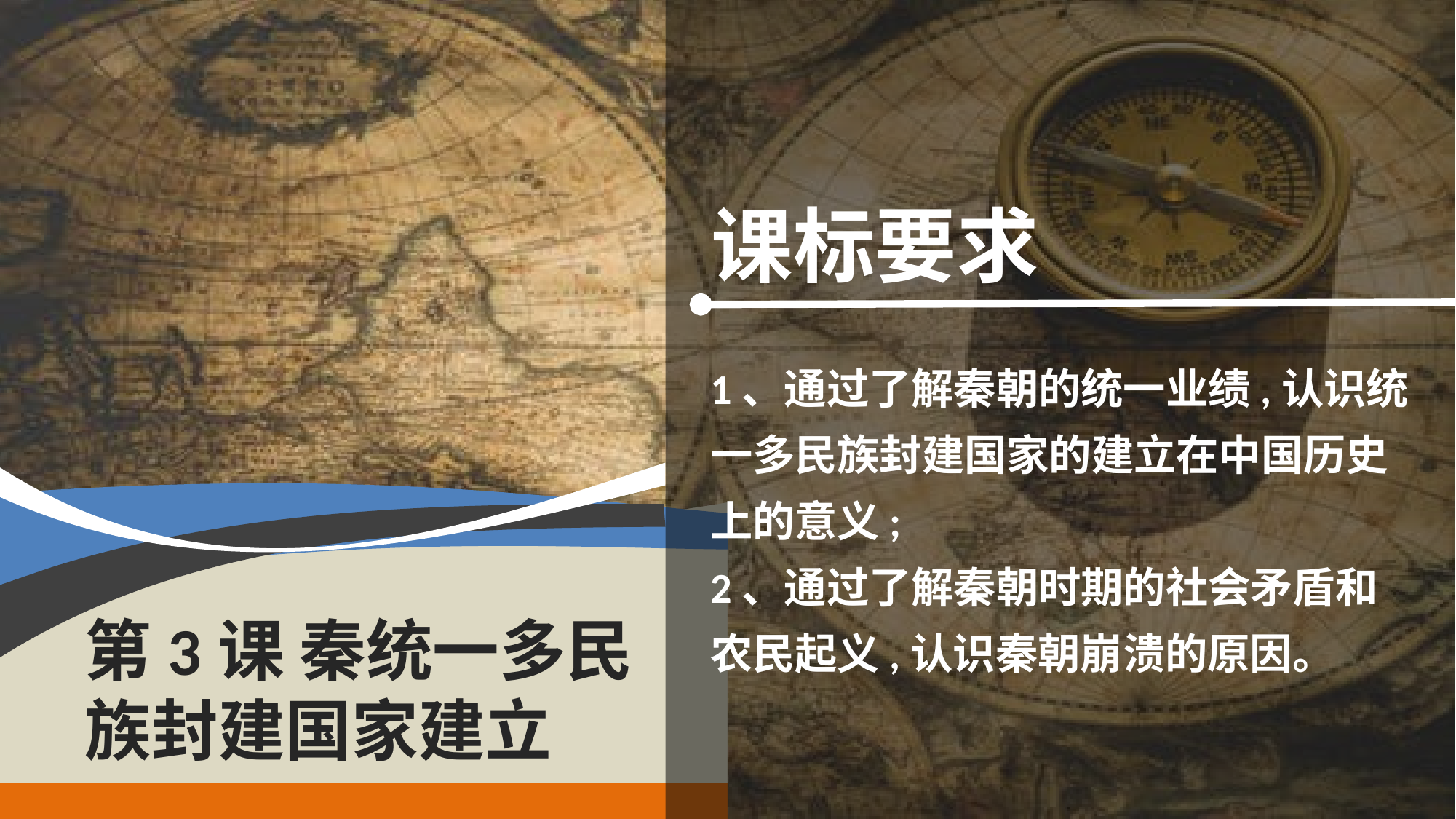

课标要求
1、通过了解秦朝的统一业绩,认识统一多民族封建国家的建立在中国历史上的意义;
2、通过了解秦朝时期的社会矛盾和农民起义,认识秦朝崩溃的原因。

第3课 秦统一多民族封建国家建立